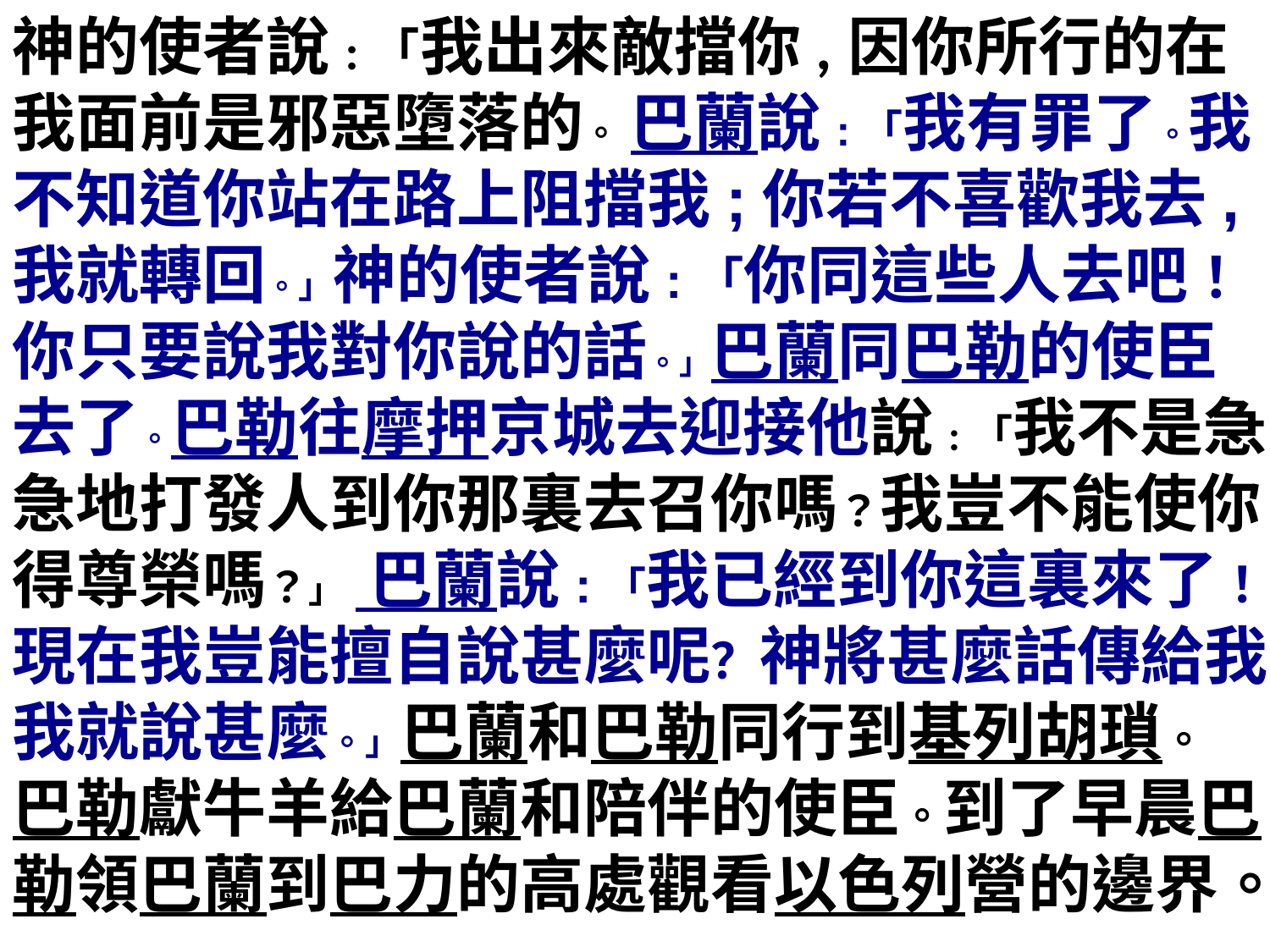

神的使者說:「我出來敵擋你,因你所行的在我面前是邪惡墮落的。 巴蘭說:「我有罪了。我不知道你站在路上阻擋我;你若不喜歡我去,我就轉回。」神的使者說:「你同這些人去吧！你只要說我對你說的話。」巴蘭同巴勒的使臣去了。巴勒往摩押京城去迎接他說:「我不是急急地打發人到你那裏去召你嗎？我豈不能使你得尊榮嗎？」  巴蘭說:「我已經到你這裏來了！現在我豈能擅自說甚麼呢？神將甚麼話傳給我,我就說甚麼。」巴蘭和巴勒同行到基列胡瑣。 巴勒獻牛羊給巴蘭和陪伴的使臣。到了早晨巴勒領巴蘭到巴力的高處觀看以色列營的邊界。